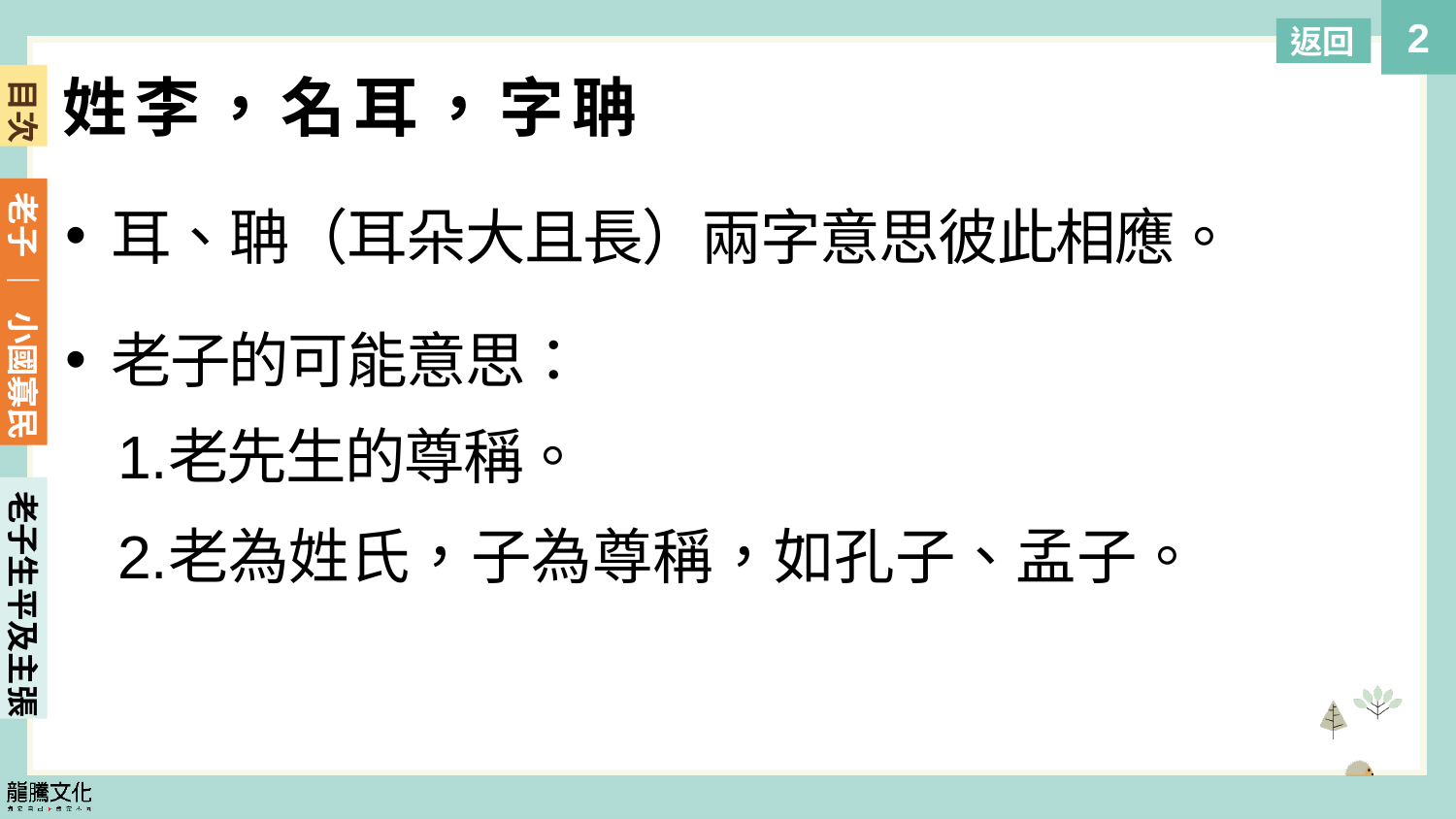

返回
姓李，名耳，字聃
耳、聃（耳朵大且長）兩字意思彼此相應。
老子的可能意思：
老先生的尊稱。
老為姓氏，子為尊稱，如孔子、孟子。
老子生平及主張